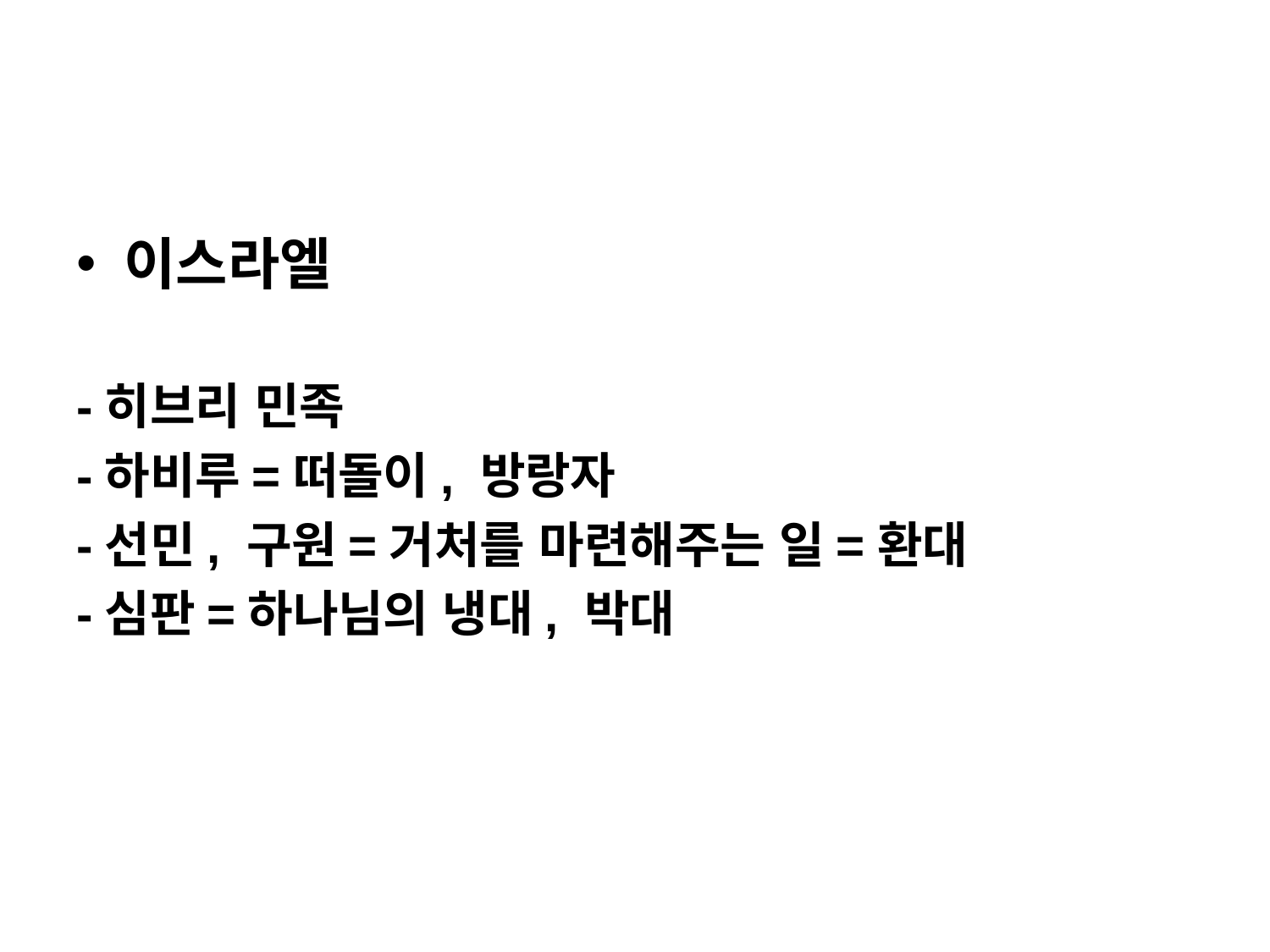

#
이스라엘

-히브리 민족
-하비루=떠돌이, 방랑자
-선민, 구원=거처를 마련해주는 일=환대
-심판=하나님의 냉대, 박대